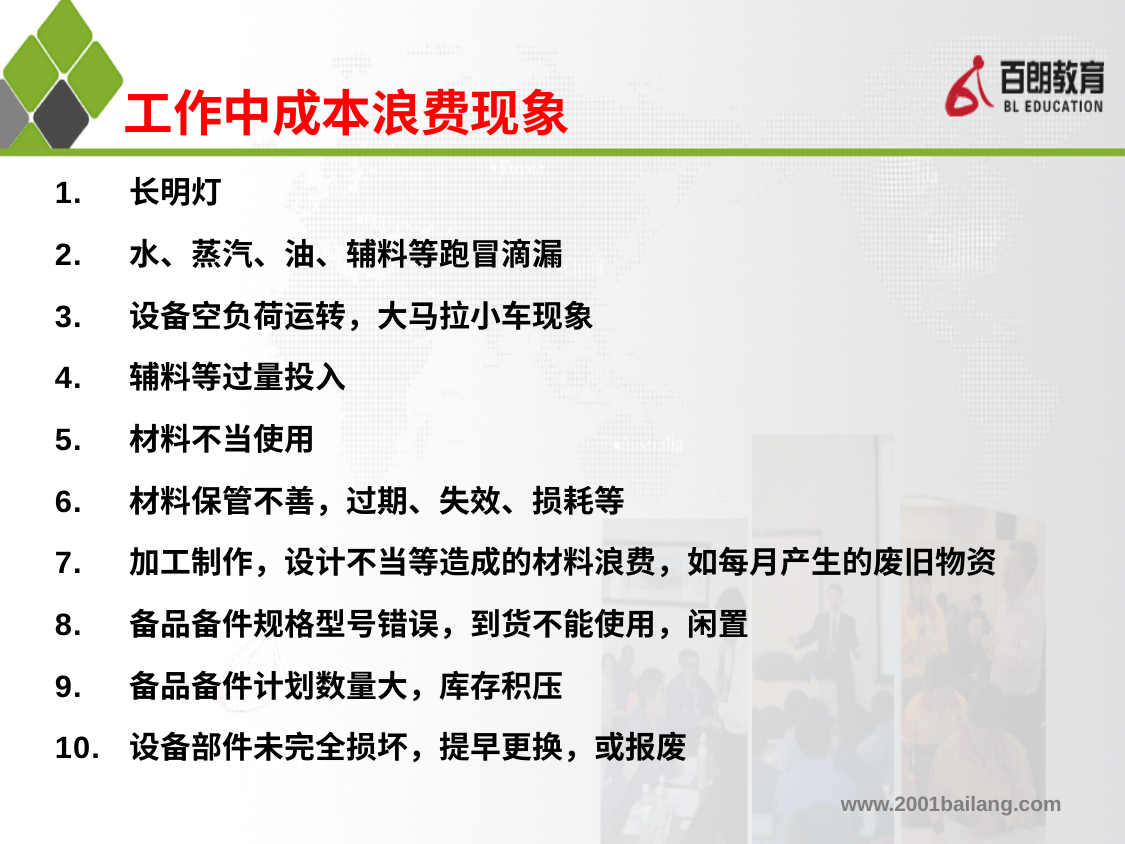

# 工作中成本浪费现象
长明灯
水、蒸汽、油、辅料等跑冒滴漏
设备空负荷运转，大马拉小车现象
辅料等过量投入
材料不当使用
材料保管不善，过期、失效、损耗等
加工制作，设计不当等造成的材料浪费，如每月产生的废旧物资
备品备件规格型号错误，到货不能使用，闲置
备品备件计划数量大，库存积压
设备部件未完全损坏，提早更换，或报废